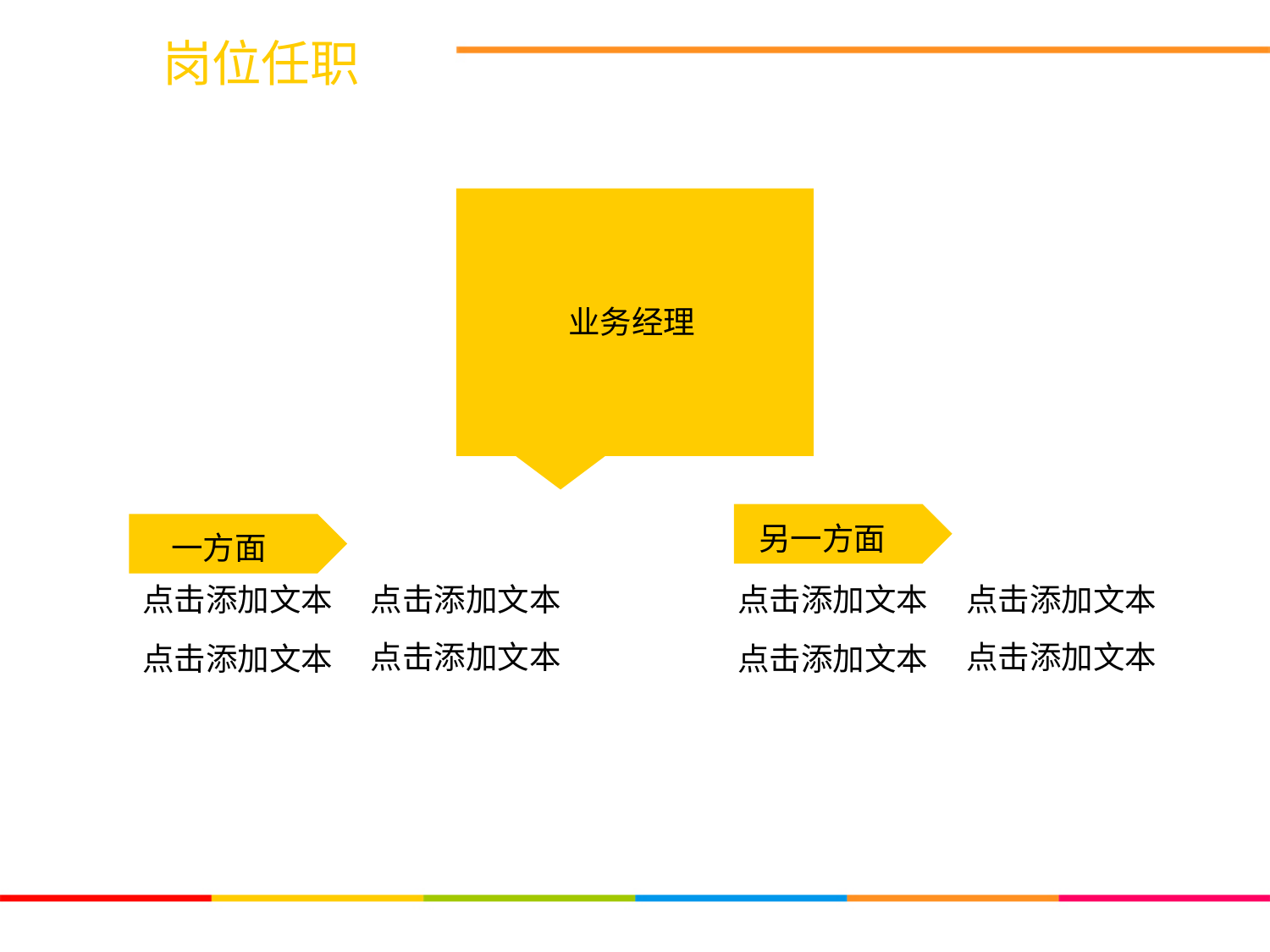

岗位任职

业务经理
点击添加文本
点击添加文本

另一方面
点击添加文本
点击添加文本
点击添加文本
点击添加文本

一方面
点击添加文本
点击添加文本
点击添加文本
点击添加文本
点击添加文本
点击添加文本